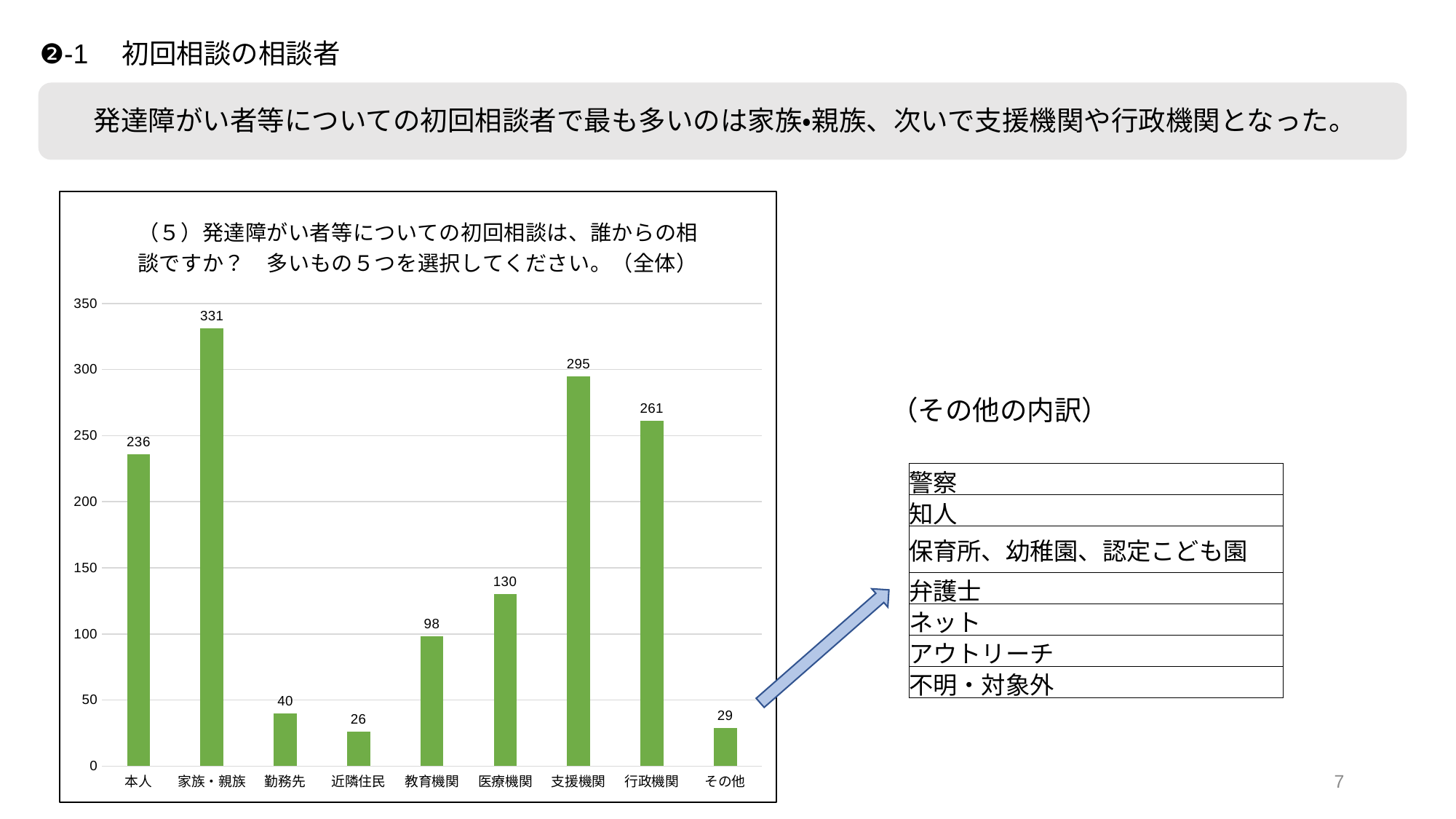

❷-1　初回相談の相談者

発達障がい者等についての初回相談者で最も多いのは家族・親族、次いで支援機関や行政機関となった。

### Chart: （５）発達障がい者等についての初回相談は、誰からの相談ですか？　多いもの５つを選択してください。（全体）

| Category |  |
|---|---|
| 本人 | 236.0 |
| 家族・親族 | 331.0 |
| 勤務先 | 40.0 |
| 近隣住民 | 26.0 |
| 教育機関 | 98.0 |
| 医療機関 | 130.0 |
| 支援機関 | 295.0 |
| 行政機関 | 261.0 |
| その他 | 29.0 |
（その他の内訳）
| 警察 |
| --- |
| 知人 |
| 保育所、幼稚園、認定こども園 |
| 弁護士 |
| ネット |
| アウトリーチ |
| 不明・対象外 |

7